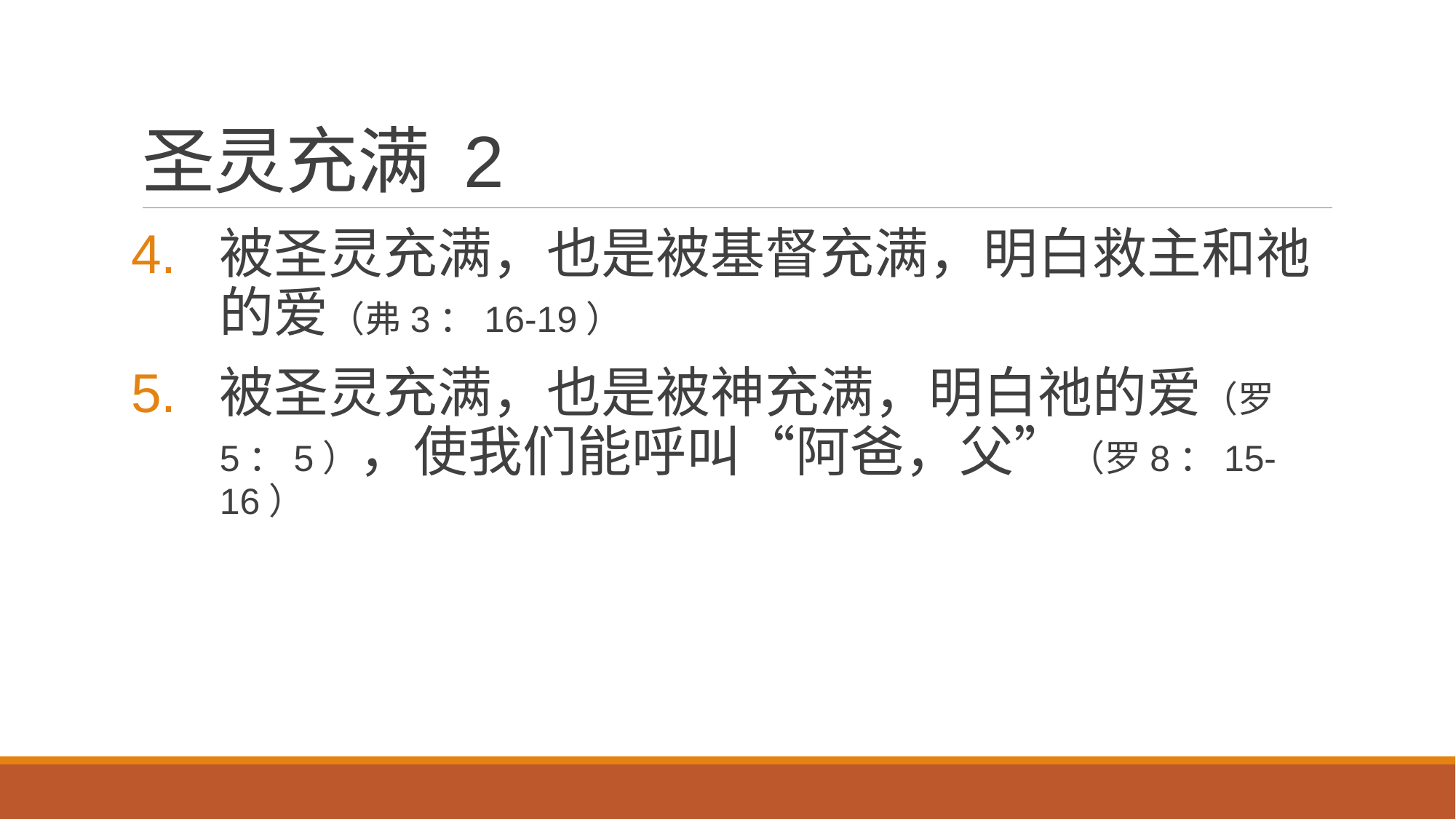

# 圣灵充满 2
被圣灵充满，也是被基督充满，明白救主和祂的爱（弗3：16-19）
被圣灵充满，也是被神充满，明白祂的爱（罗5：5），使我们能呼叫“阿爸，父”（罗8：15-16）